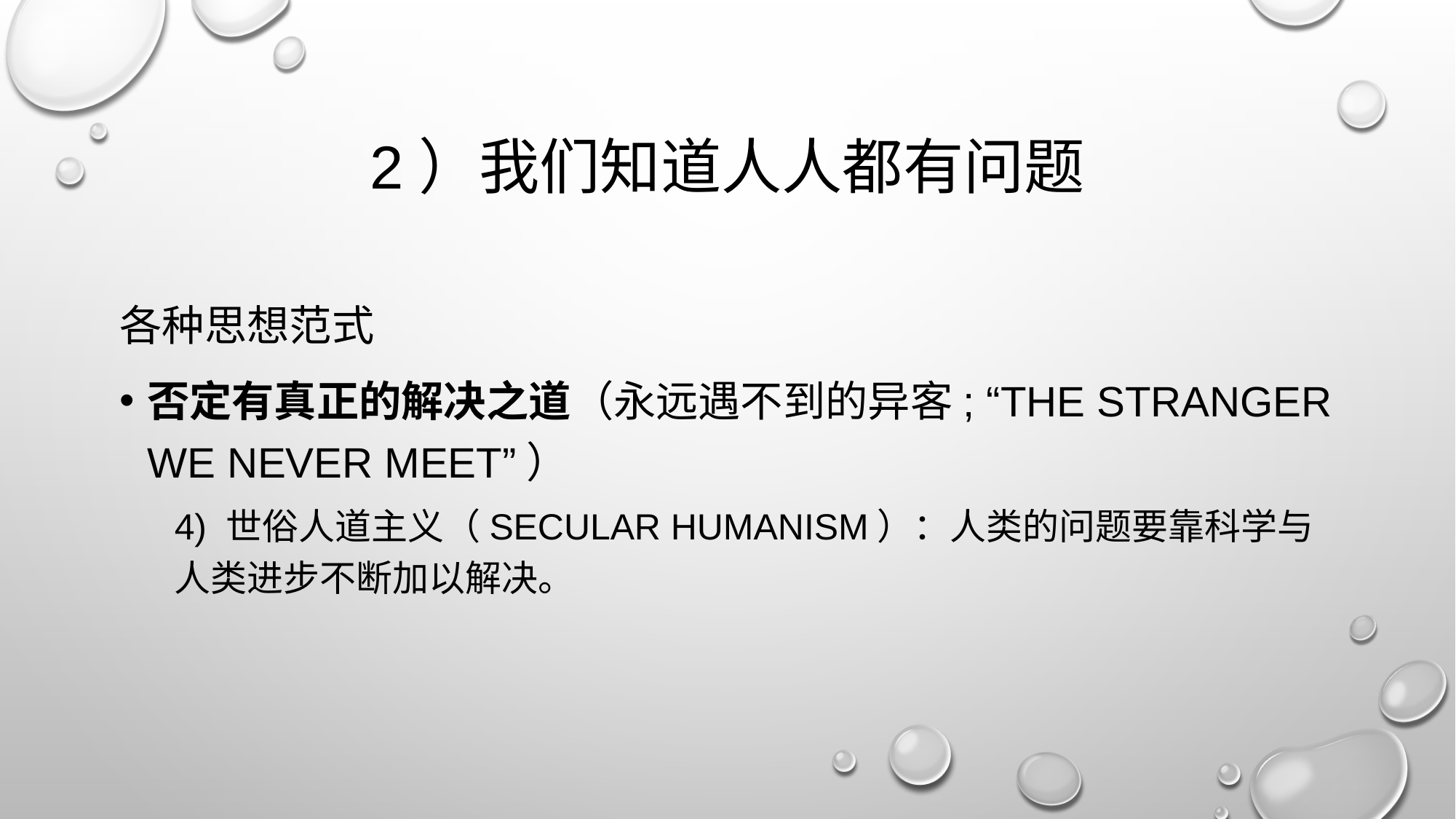

# 2）我们知道人人都有问题
各种思想范式
否定有真正的解决之道（永远遇不到的异客; “The Stranger we never meet”）
4) 世俗人道主义（Secular Humanism）：人类的问题要靠科学与人类进步不断加以解决。